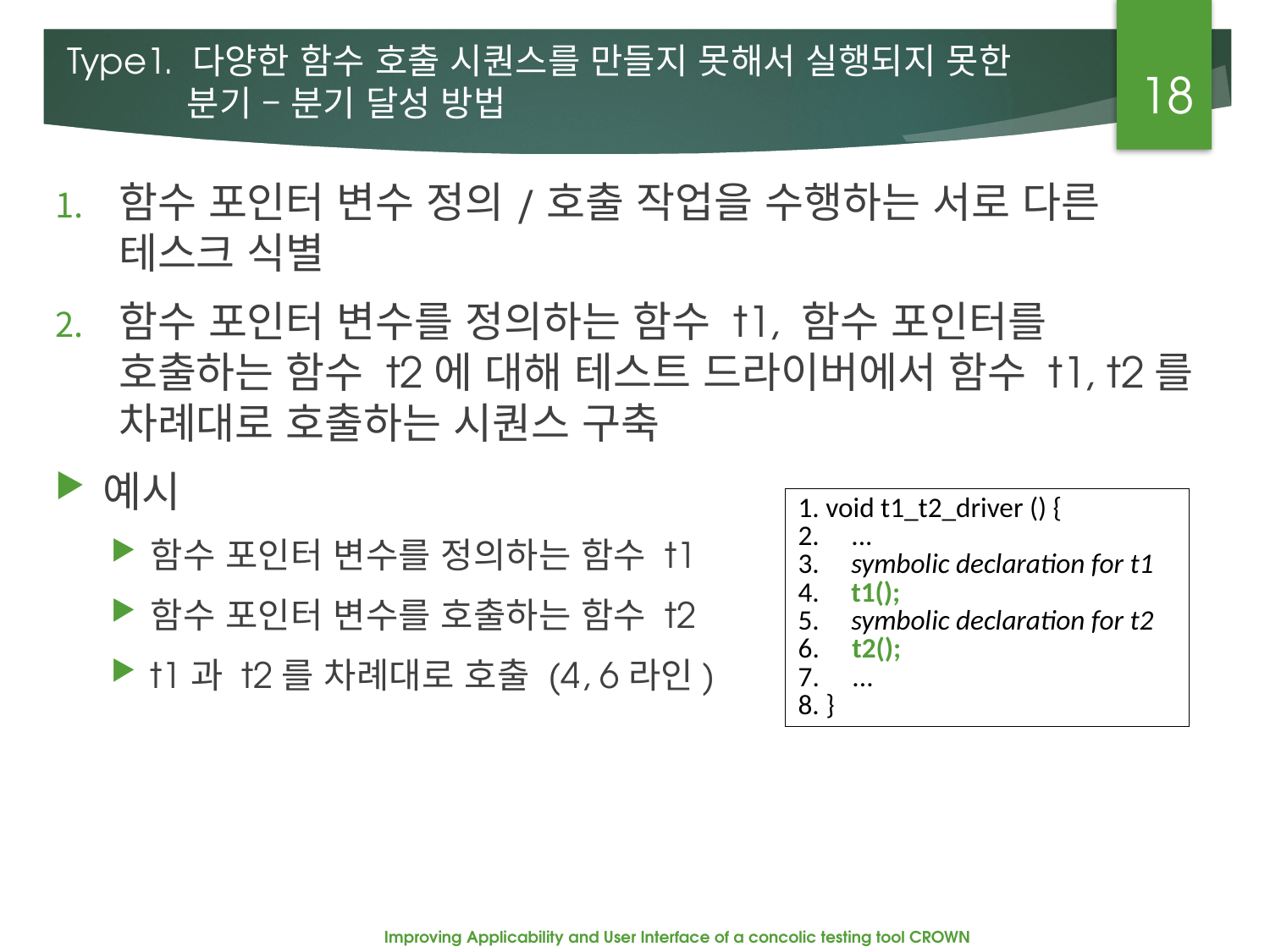

18
# Type1. 다양한 함수 호출 시퀀스를 만들지 못해서 실행되지 못한 분기 – 분기 달성 방법
함수 포인터 변수 정의/호출 작업을 수행하는 서로 다른
테스크 식별
함수 포인터 변수를 정의하는 함수 t1, 함수 포인터를
호출하는 함수 t2에 대해 테스트 드라이버에서 함수 t1, t2를 차례대로 호출하는 시퀀스 구축
예시
함수 포인터 변수를 정의하는 함수 t1
함수 포인터 변수를 호출하는 함수 t2
t1과 t2를 차례대로 호출 (4, 6라인)

1. void t1_t2_driver () {
2.     ...
3.     symbolic declaration for t1
4.     t1();
5.     symbolic declaration for t2
 t2();
 ...
8. }
Improving Applicability and User Interface of a concolic testing tool CROWN